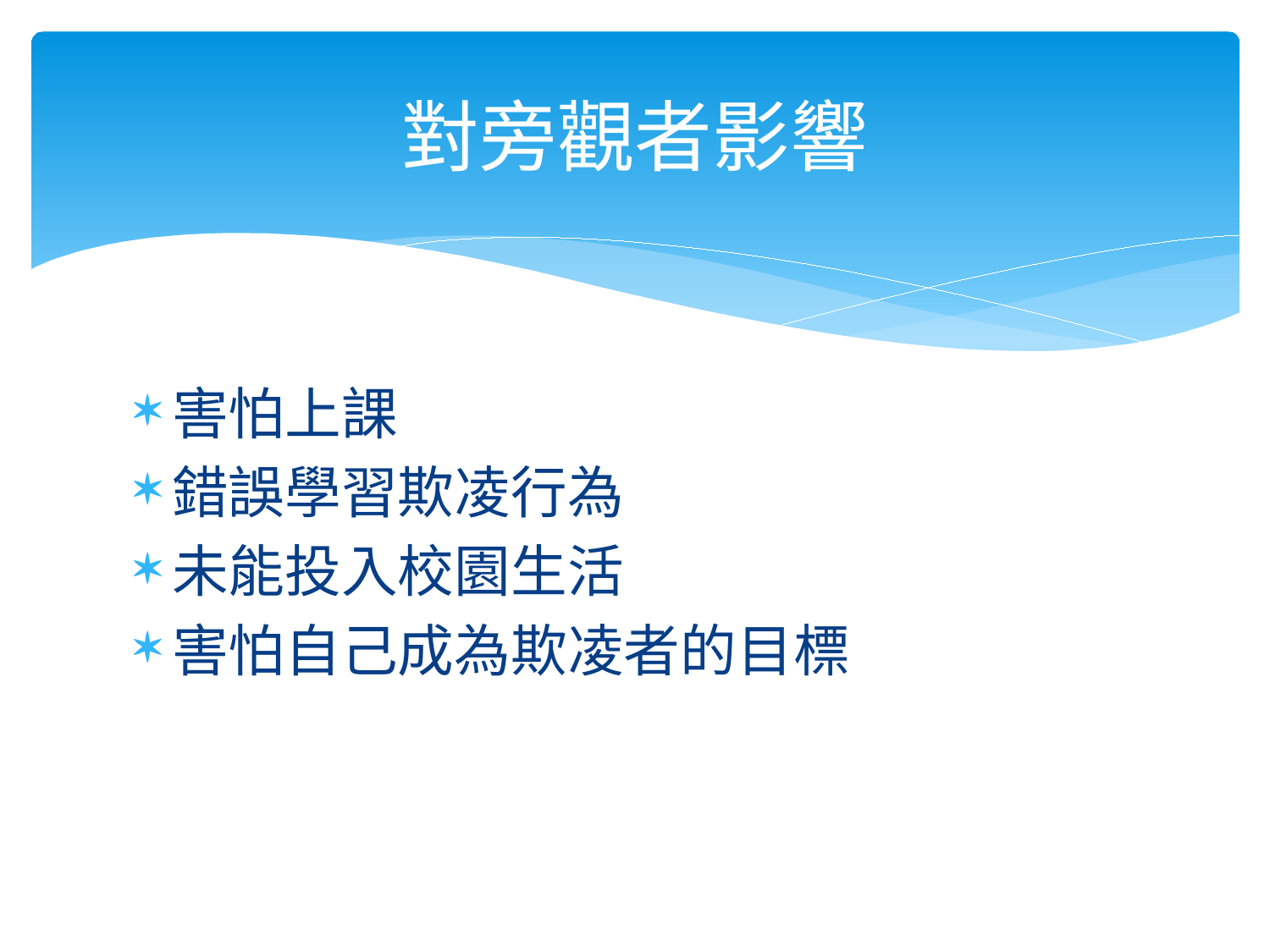

# 對旁觀者影響
害怕上課
錯誤學習欺凌行為
未能投入校園生活
害怕自己成為欺凌者的目標